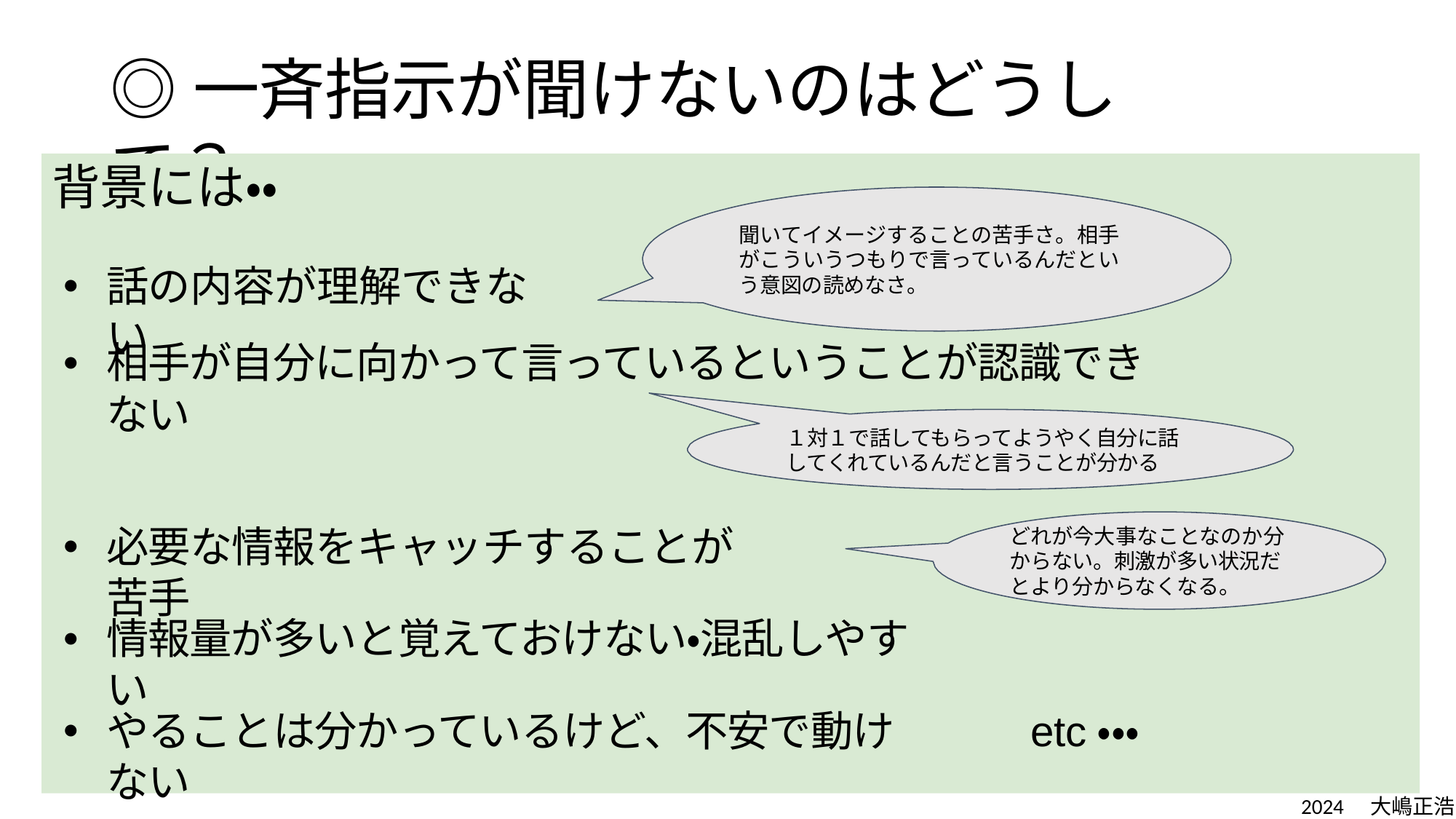

# ◎一斉指示が聞けないのはどうして？

背景には・・

聞いてイメージすることの苦手さ。相手がこういうつもりで言っているんだという意図の読めなさ。
話の内容が理解できない
相手が自分に向かって言っているということが認識できない

１対１で話してもらってようやく自分に話してくれているんだと言うことが分かる

必要な情報をキャッチすることが苦手
どれが今大事なことなのか分からない。刺激が多い状況だとより分からなくなる。
情報量が多いと覚えておけない・混乱しやすい
やることは分かっているけど、不安で動けない
etc・・・
2024　大嶋正浩